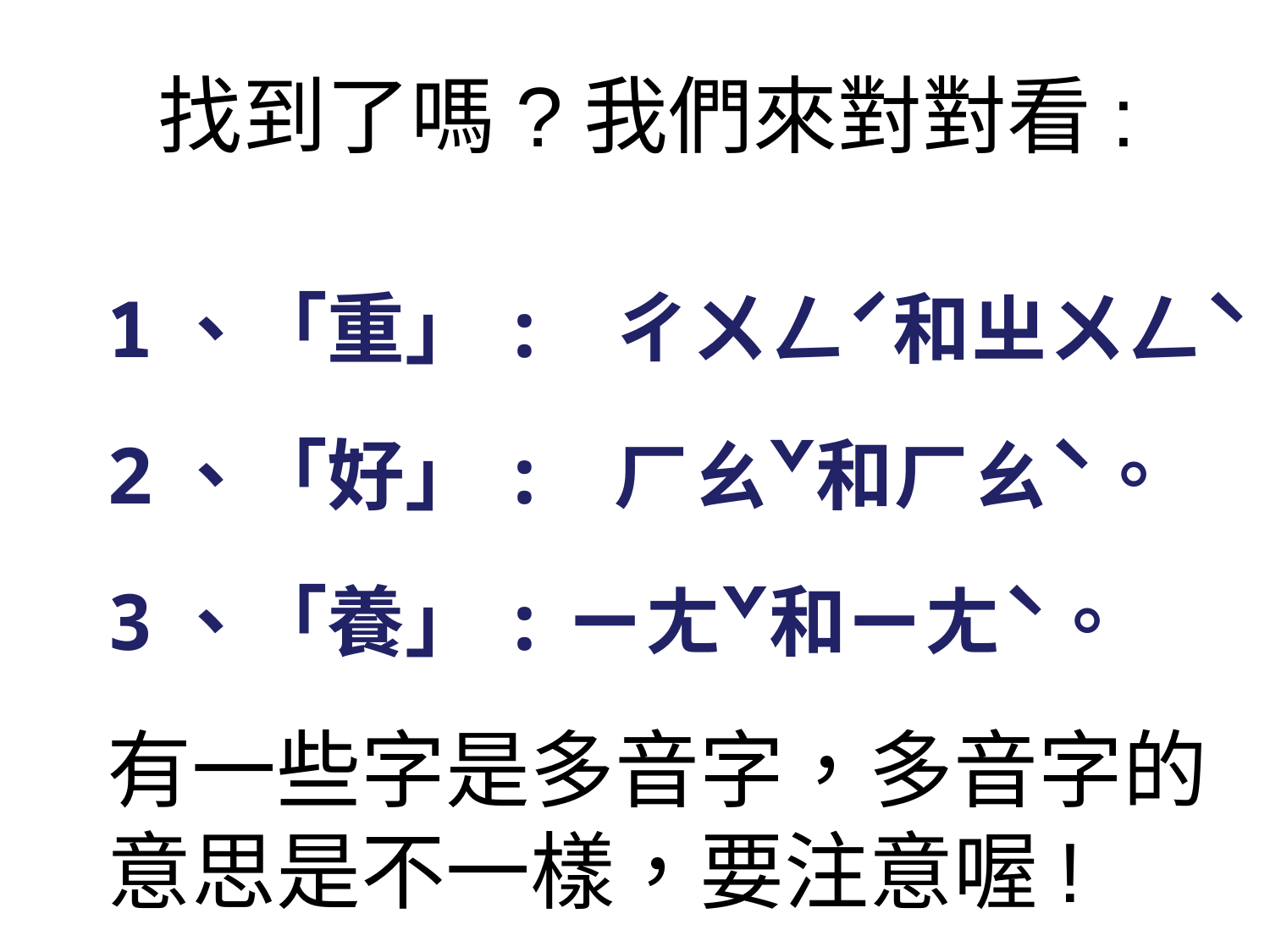

找到了嗎?我們來對對看:
1、「重」: ㄔㄨㄥˊ和ㄓㄨㄥˋ。
2、「好」: ㄏㄠˇ和ㄏㄠˋ。
3、「養」:ㄧㄤˇ和ㄧㄤˋ。
有一些字是多音字，多音字的意思是不一樣，要注意喔!